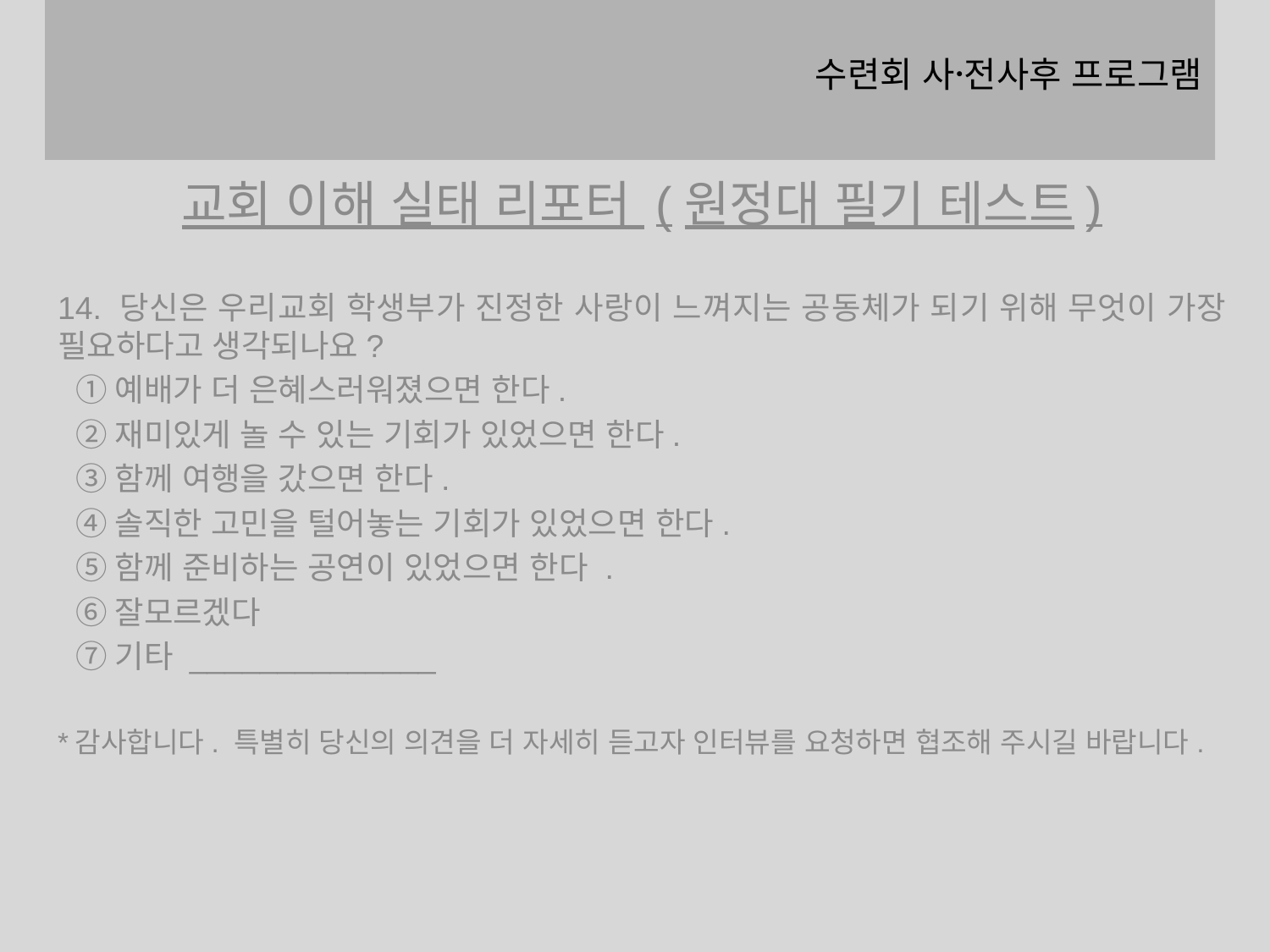

# 수련회 사전〮사후 프로그램
교회 이해 실태 리포터 (원정대 필기 테스트)

14. 당신은 우리교회 학생부가 진정한 사랑이 느껴지는 공동체가 되기 위해 무엇이 가장 필요하다고 생각되나요?
  ①예배가 더 은혜스러워졌으면 한다.
  ②재미있게 놀 수 있는 기회가 있었으면 한다.
  ③함께 여행을 갔으면 한다.
  ④솔직한 고민을 털어놓는 기회가 있었으면 한다.
  ⑤함께 준비하는 공연이 있었으면 한다 .
  ⑥잘모르겠다
  ⑦기타 ______________

*감사합니다. 특별히 당신의 의견을 더 자세히 듣고자 인터뷰를 요청하면 협조해 주시길 바랍니다.